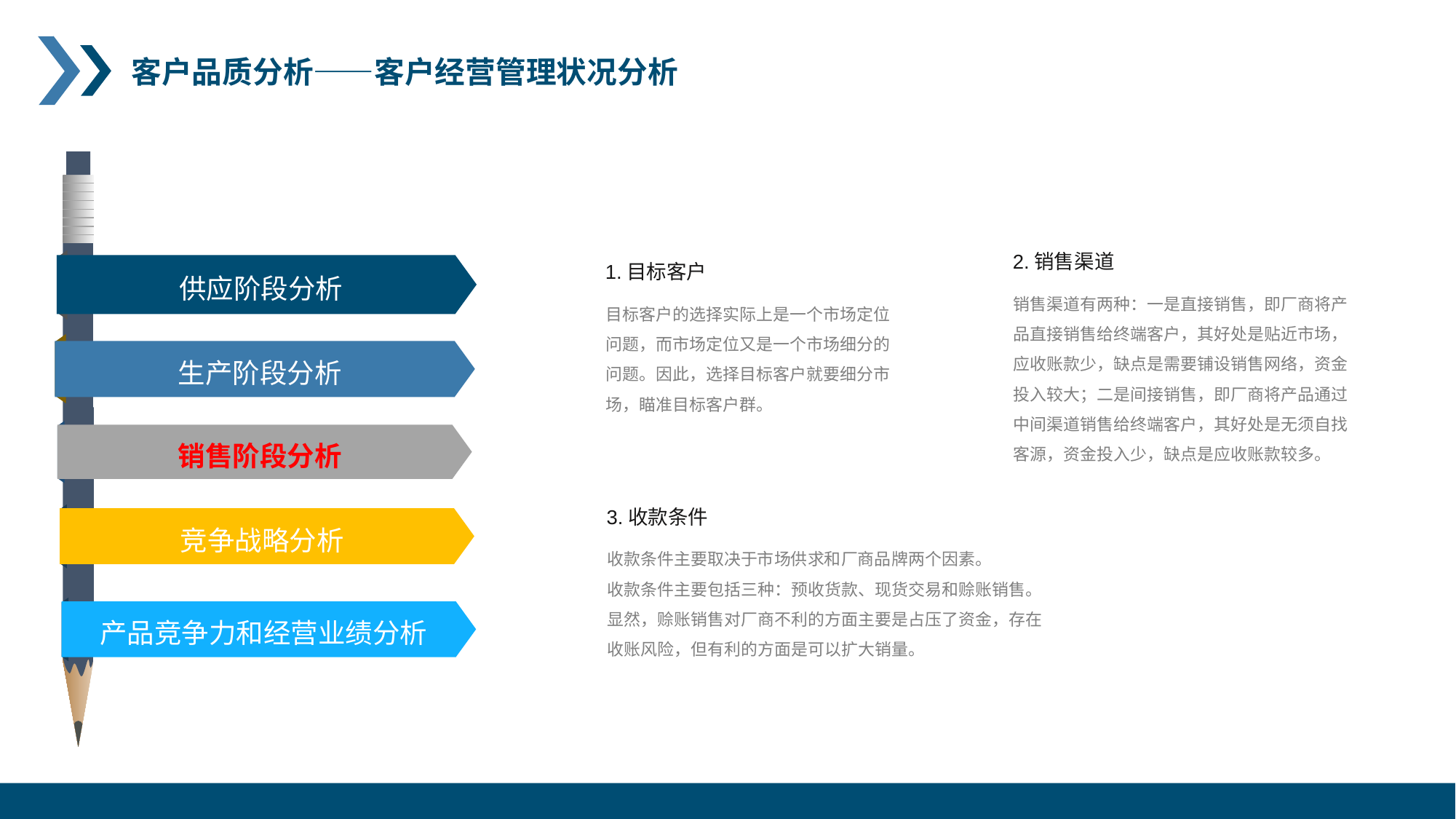

客户品质分析——客户经营管理状况分析

供应阶段分析

生产阶段分析

销售阶段分析

竞争战略分析

产品竞争力和经营业绩分析

2.销售渠道
销售渠道有两种：一是直接销售，即厂商将产品直接销售给终端客户，其好处是贴近市场，应收账款少，缺点是需要铺设销售网络，资金投入较大；二是间接销售，即厂商将产品通过中间渠道销售给终端客户，其好处是无须自找客源，资金投入少，缺点是应收账款较多。
1.目标客户
目标客户的选择实际上是一个市场定位问题，而市场定位又是一个市场细分的问题。因此，选择目标客户就要细分市场，瞄准目标客户群。
3.收款条件
收款条件主要取决于市场供求和厂商品牌两个因素。
收款条件主要包括三种：预收货款、现货交易和赊账销售。显然，赊账销售对厂商不利的方面主要是占压了资金，存在收账风险，但有利的方面是可以扩大销量。